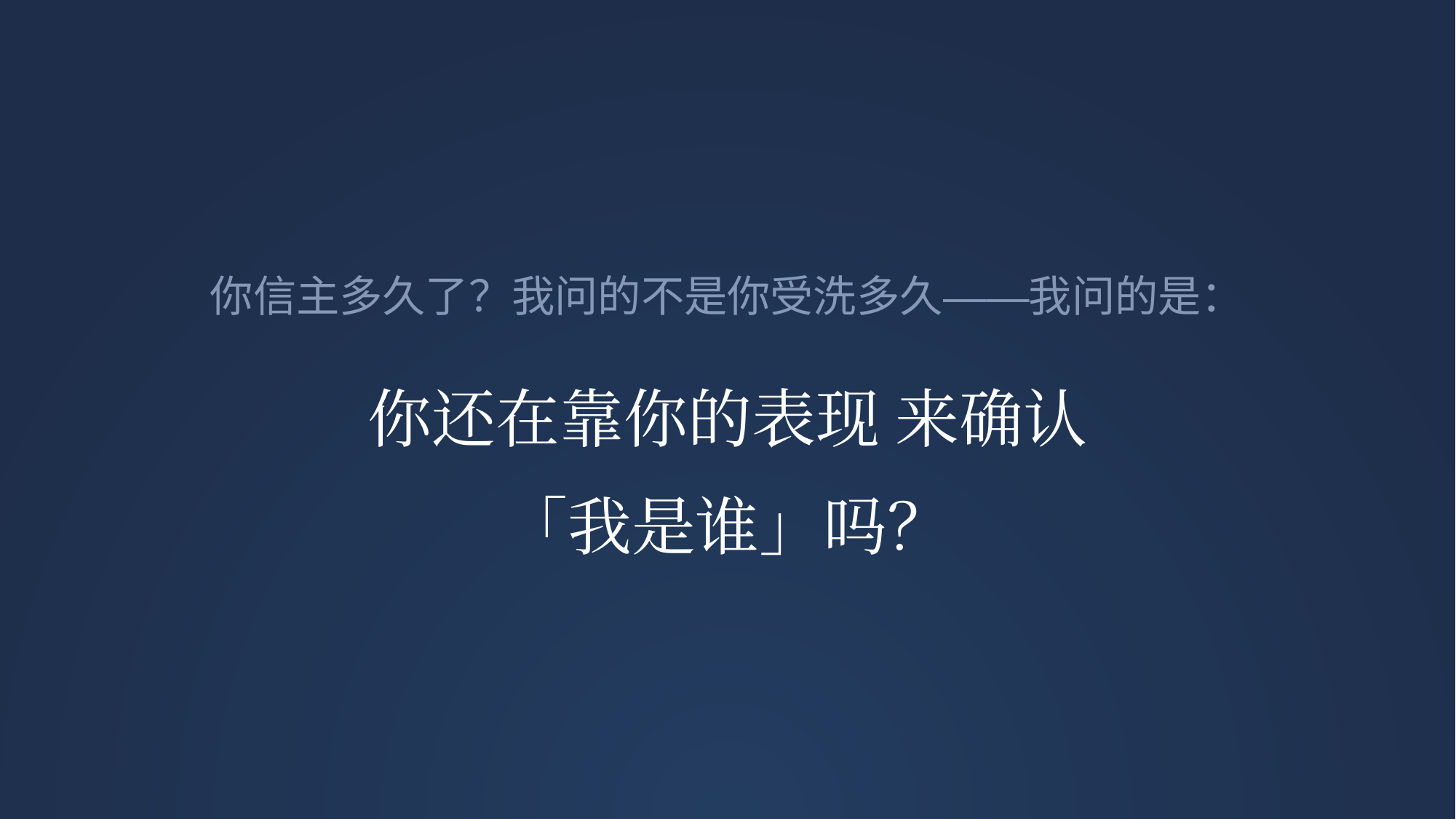

你信主多久了？我问的不是你受洗多久——我问的是：
你还在靠你的表现 来确认「我是谁」吗？